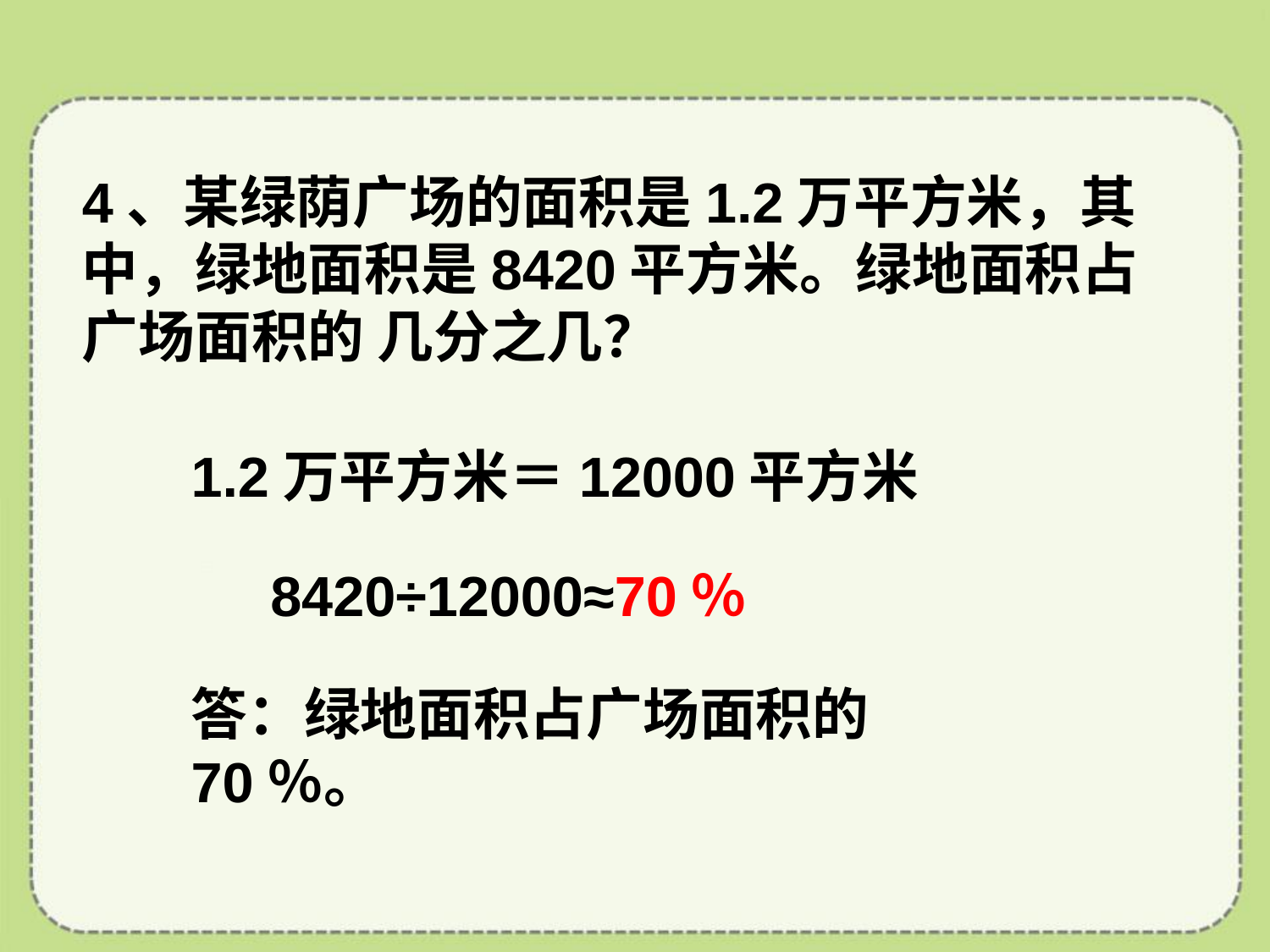

4、某绿荫广场的面积是1.2万平方米，其中，绿地面积是8420平方米。绿地面积占广场面积的 几分之几？
1.2万平方米＝12000平方米
8420÷12000≈70％
答：绿地面积占广场面积的70％。